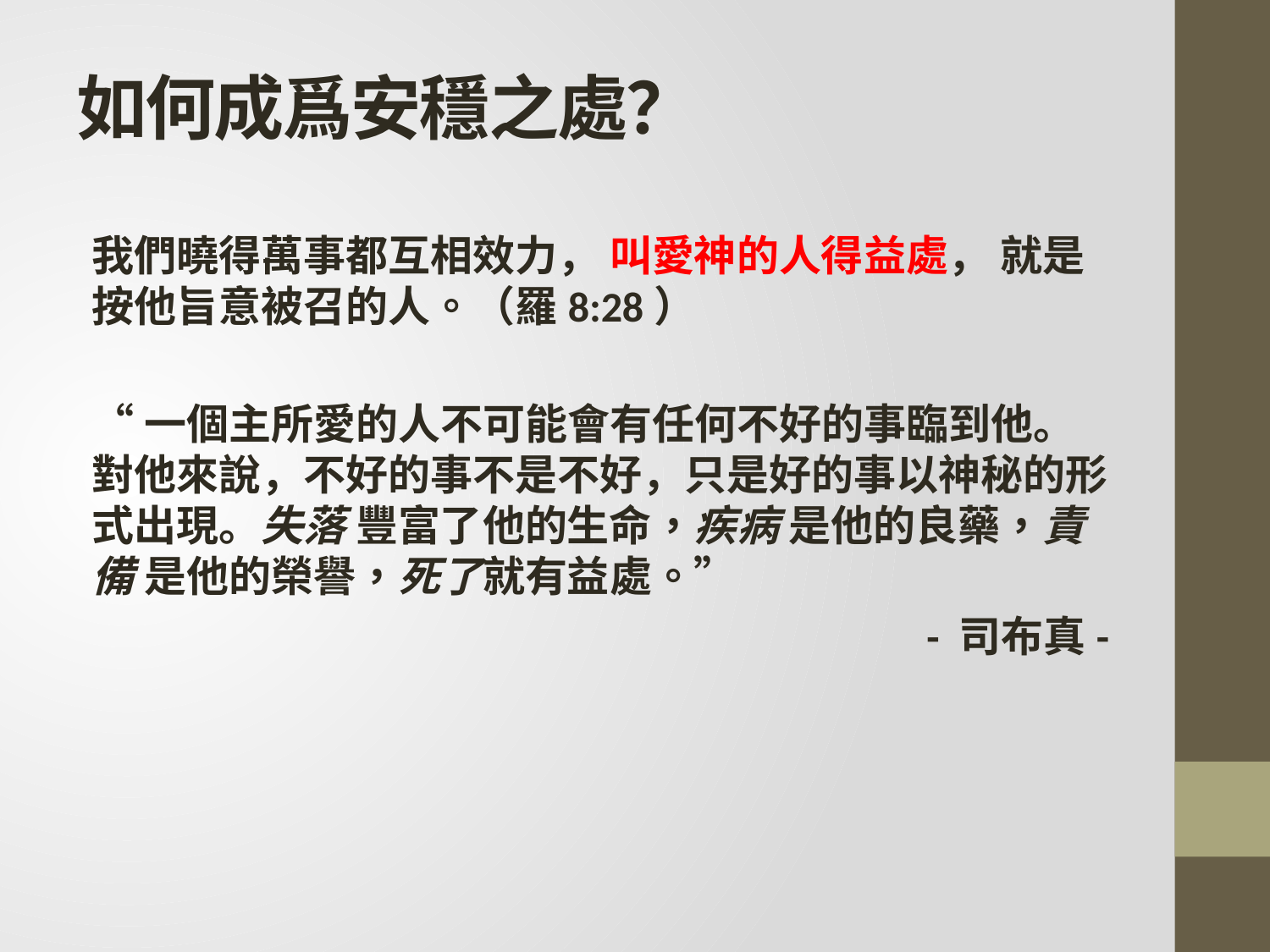

# 如何成爲安穩之處？
我們曉得萬事都互相效力， 叫愛神的人得益處， 就是按他旨意被召的人。（羅8:28）

“一個主所愛的人不可能會有任何不好的事臨到他。對他來說，不好的事不是不好，只是好的事以神秘的形式出現。失落 豐富了他的生命，疾病 是他的良藥，責備 是他的榮譽，死了就有益處。”
					- 司布真-